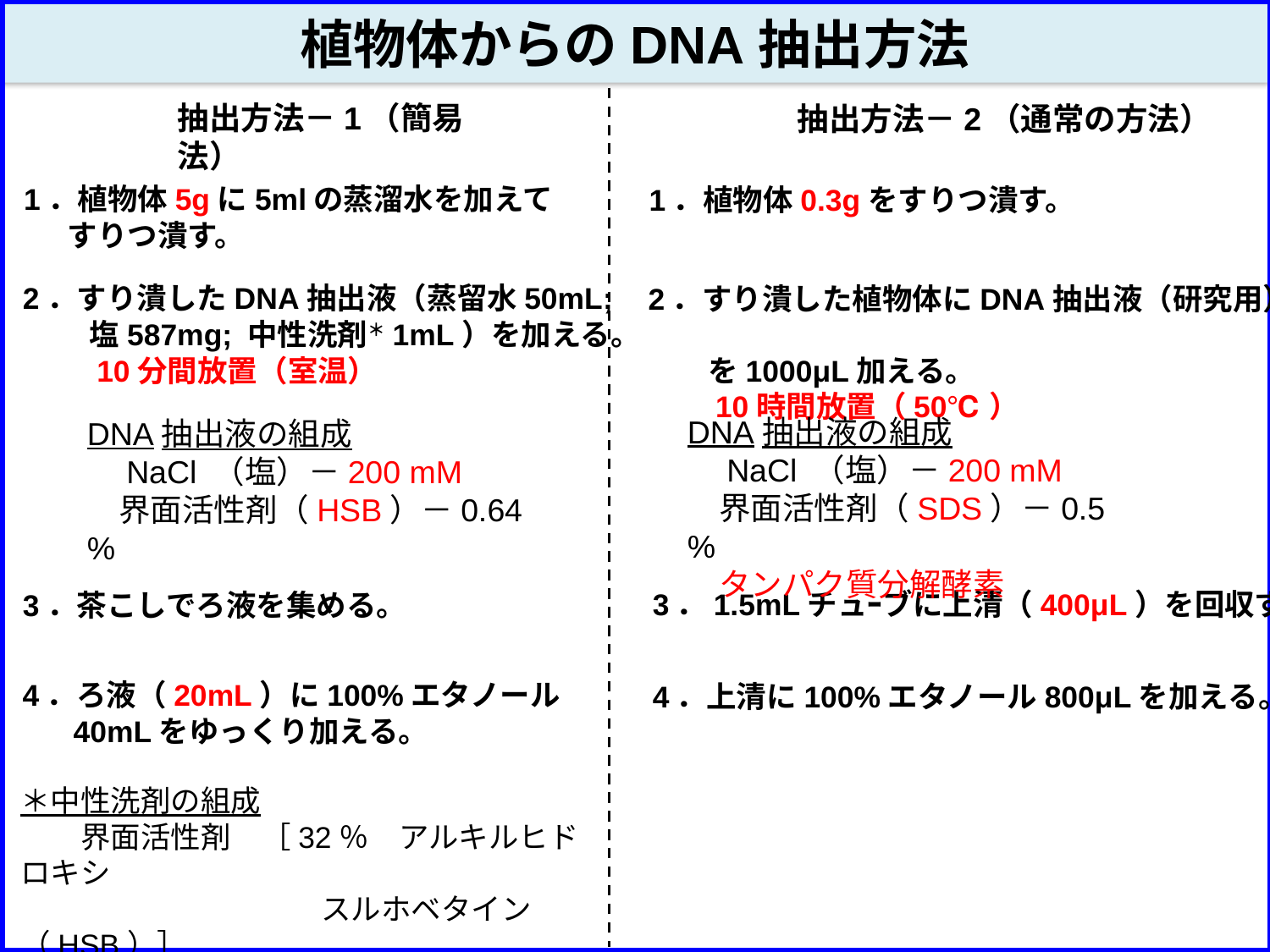

植物体からのDNA抽出方法

抽出方法－1（簡易法）
抽出方法－2（通常の方法）
1．植物体5gに5mlの蒸溜水を加えて
　  すりつ潰す。
1．植物体0.3gをすりつ潰す。
2．すり潰したDNA抽出液（蒸留水50mL;
　　 塩587mg; 中性洗剤＊1mL）を加える。
　　 10分間放置（室温）
2．すり潰した植物体にDNA抽出液（研究用）
　　を1000μL加える。
　　10時間放置（50℃）

DNA抽出液の組成
　NaCl （塩）－200 mM
　界面活性剤（SDS）－0.5 %
　タンパク質分解酵素
DNA抽出液の組成
　NaCl （塩）－200 mM
　界面活性剤（HSB）－0.64 %
3．1.5mLチュｰブに上清（400μL）を回収する。
3．茶こしでろ液を集める。
4．ろ液（20mL）に100%エタノール
　  40mLをゆっくり加える。
4．上清に100%エタノール800μLを加える。
＊中性洗剤の組成
　　界面活性剤　［32％　アルキルヒドロキシ
　　　　　　　　　　スルホベタイン（HSB）］
　　安定化剤、除菌剤